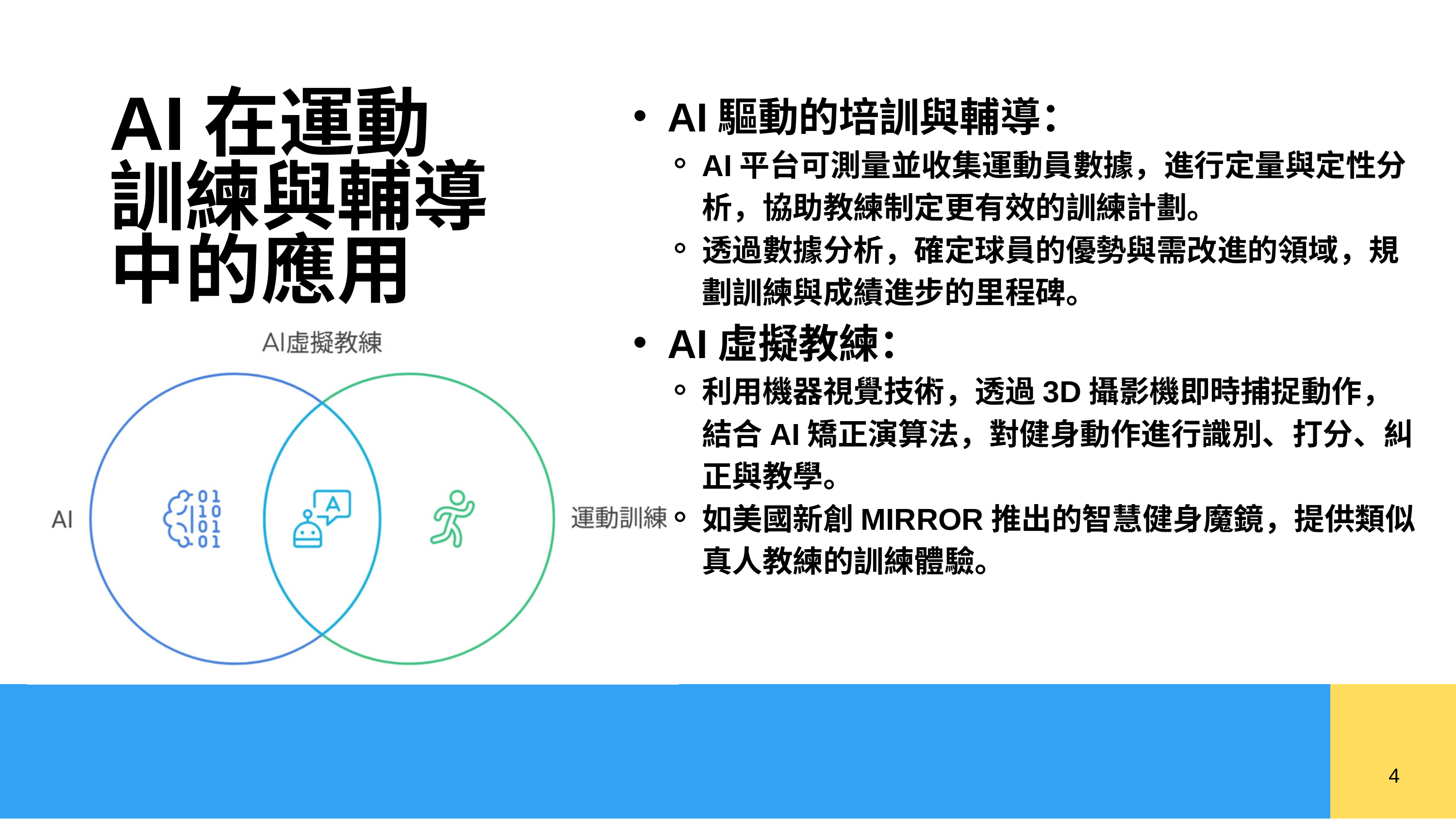

AI驅動的培訓與輔導：
AI平台可測量並收集運動員數據，進行定量與定性分析，協助教練制定更有效的訓練計劃。
透過數據分析，確定球員的優勢與需改進的領域，規劃訓練與成績進步的里程碑。
AI虛擬教練：
利用機器視覺技術，透過3D攝影機即時捕捉動作，結合AI矯正演算法，對健身動作進行識別、打分、糾正與教學。
如美國新創MIRROR推出的智慧健身魔鏡，提供類似真人教練的訓練體驗。
AI在運動訓練與輔導中的應用

4